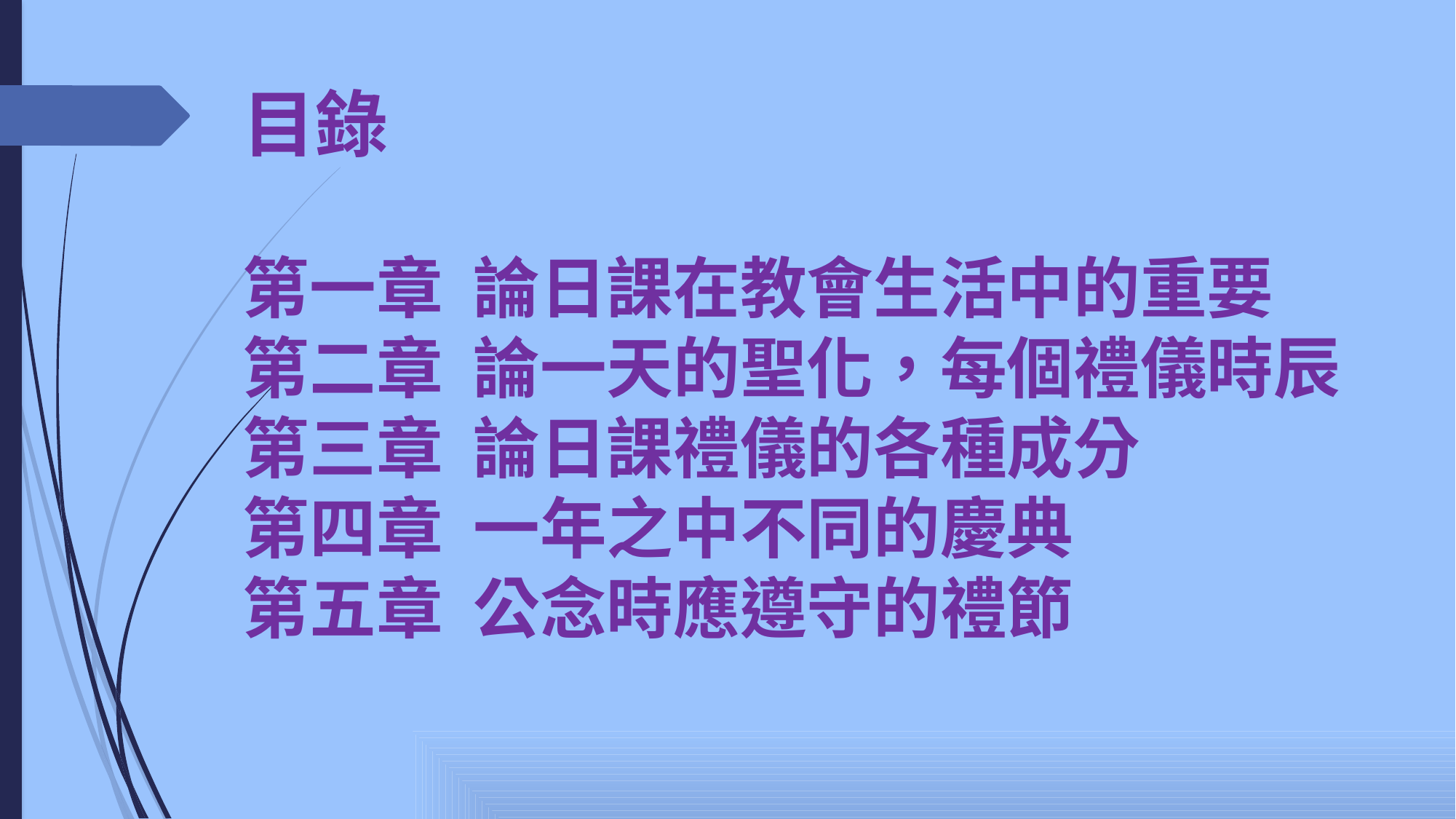

目錄

第一章  論日課在教會生活中的重要
第二章  論一天的聖化，每個禮儀時辰
第三章  論日課禮儀的各種成分
第四章  一年之中不同的慶典
第五章  公念時應遵守的禮節